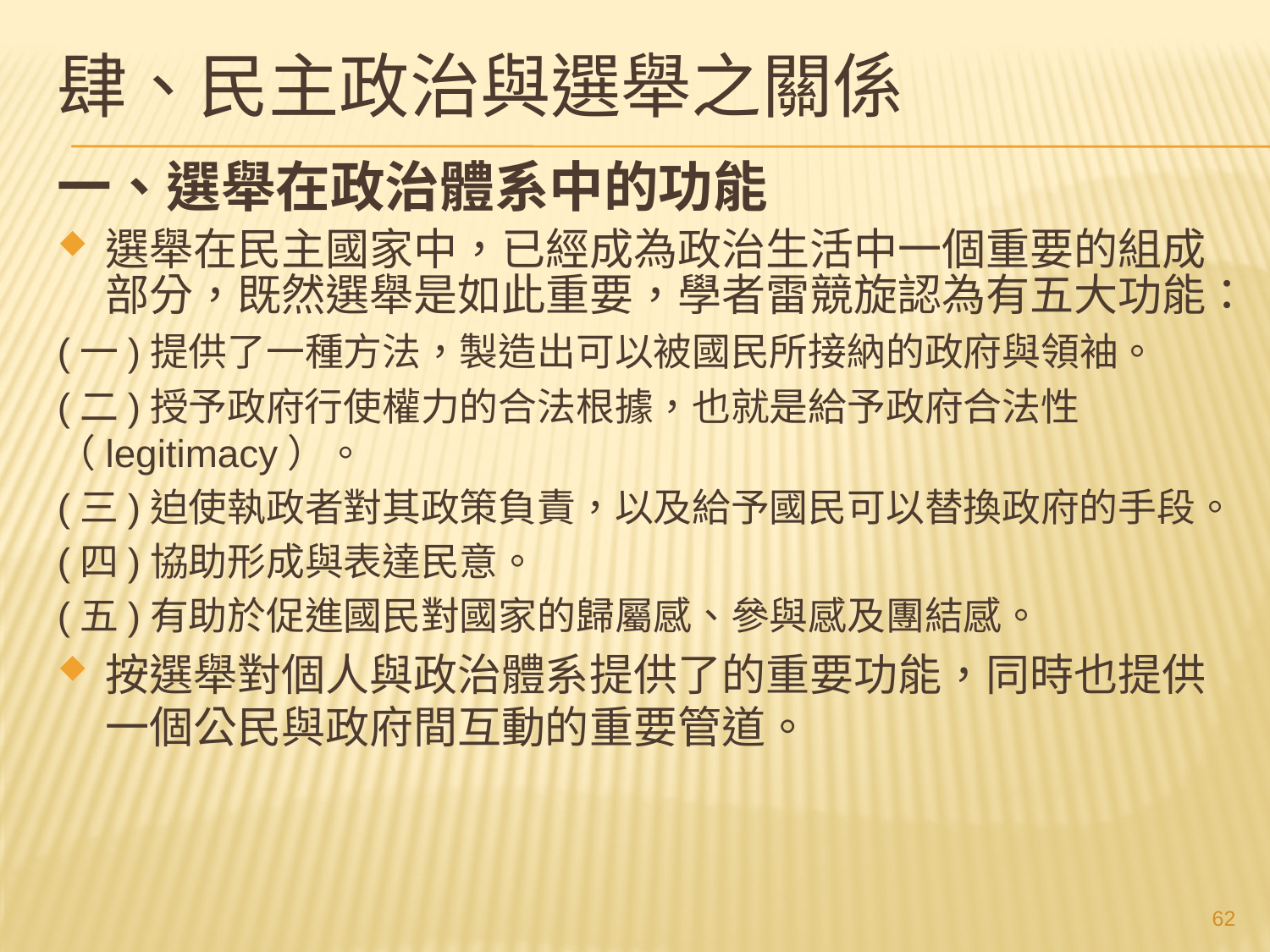

# 肆、民主政治與選舉之關係
一、選舉在政治體系中的功能
選舉在民主國家中，已經成為政治生活中一個重要的組成部分，既然選舉是如此重要，學者雷競旋認為有五大功能：
(一)提供了一種方法，製造出可以被國民所接納的政府與領袖。
(二)授予政府行使權力的合法根據，也就是給予政府合法性（legitimacy）。
(三)迫使執政者對其政策負責，以及給予國民可以替換政府的手段。
(四)協助形成與表達民意。
(五)有助於促進國民對國家的歸屬感、參與感及團結感。
按選舉對個人與政治體系提供了的重要功能，同時也提供一個公民與政府間互動的重要管道。
62